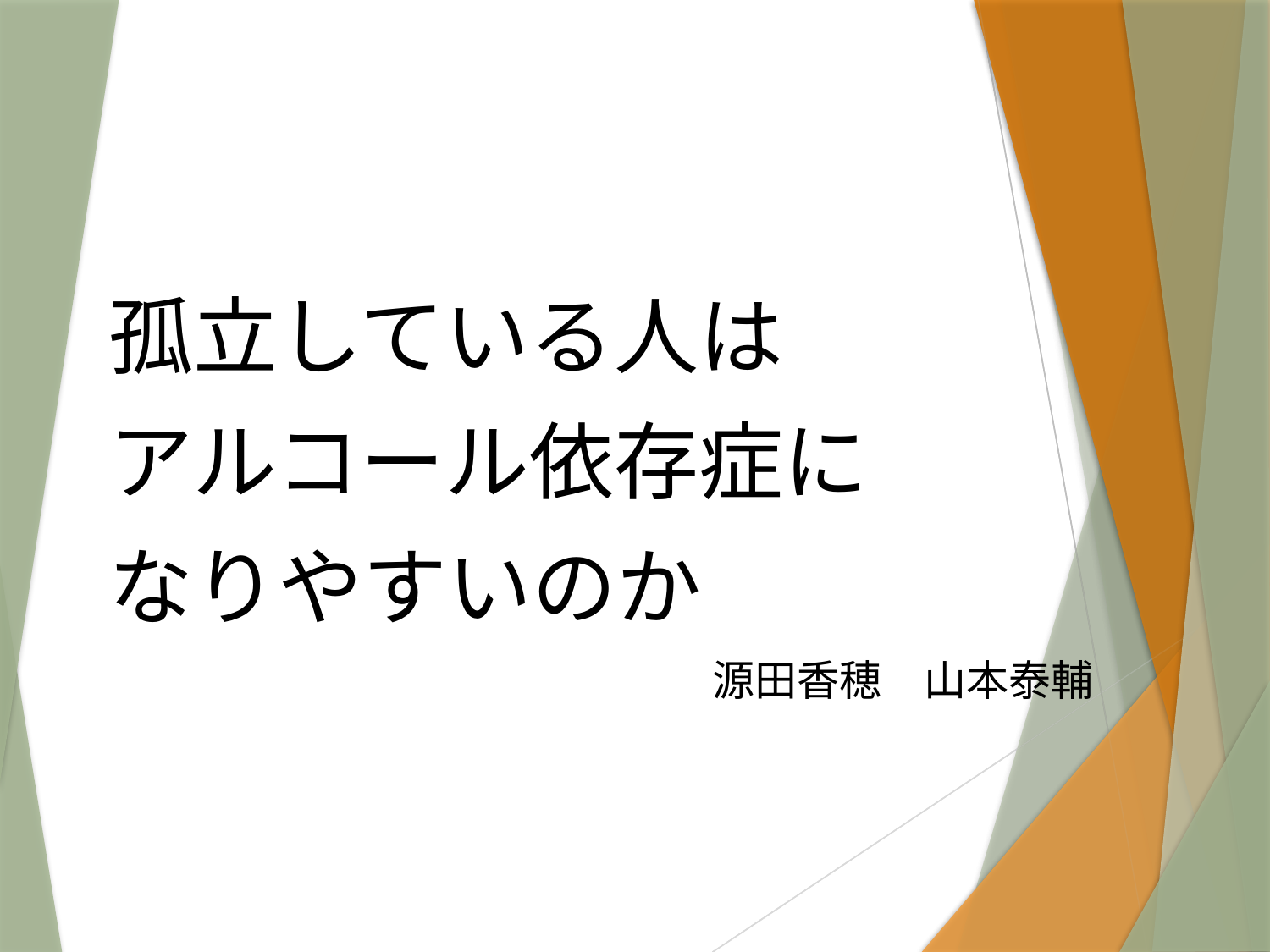

孤立している人は
アルコール依存症に
なりやすいのか
源田香穂　山本泰輔